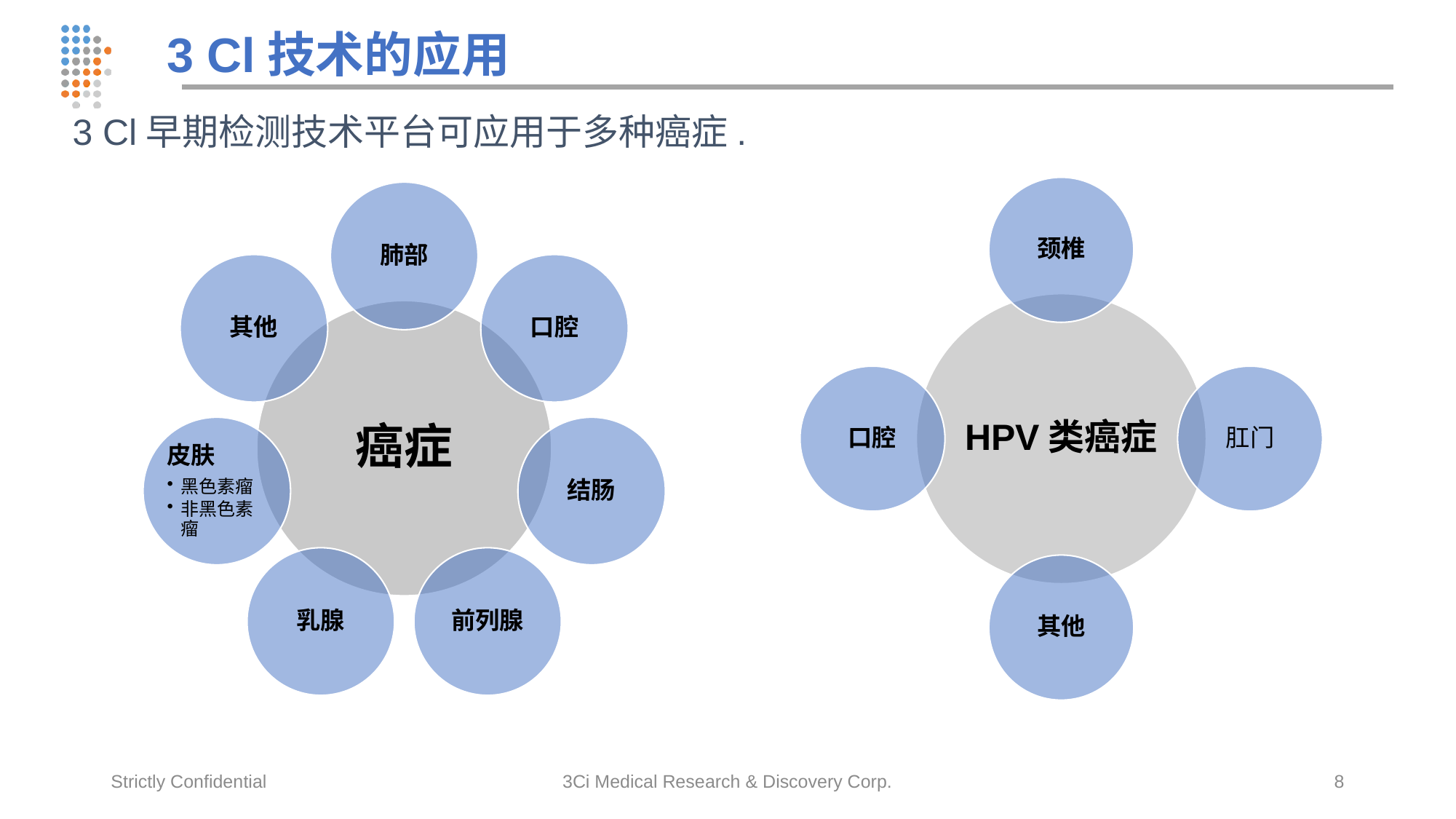

# 3 Cl技术的应用
3 Cl早期检测技术平台可应用于多种癌症.

癌症
肺部
口腔
结肠
前列腺
乳腺
皮肤
黑色素瘤
非黑色素瘤
其他
HPV类癌症
颈椎
肛门
其他
口腔
Strictly Confidential
3Ci Medical Research & Discovery Corp.
8